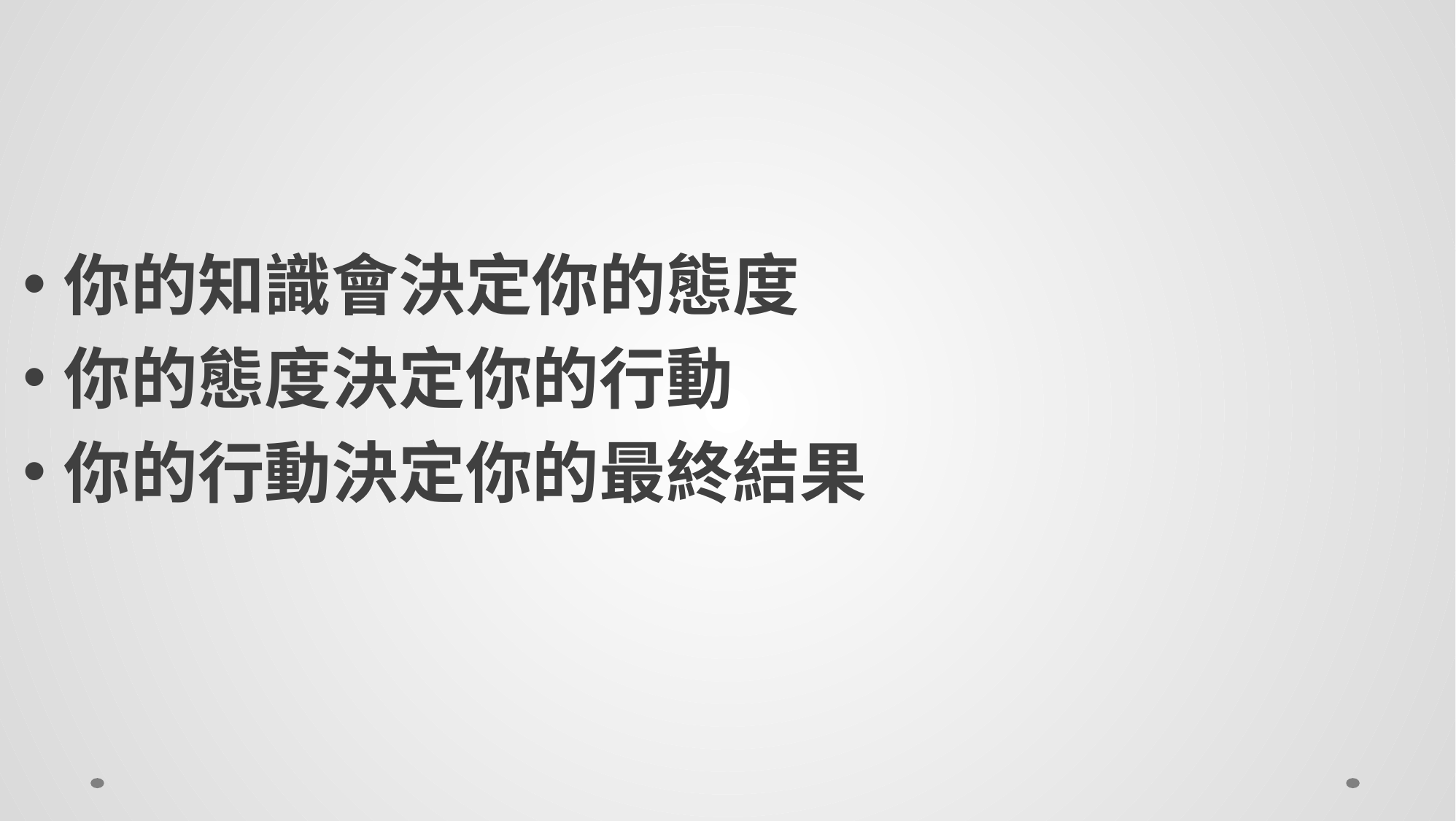

#
你的知識會決定你的態度
你的態度決定你的行動
你的行動決定你的最終結果